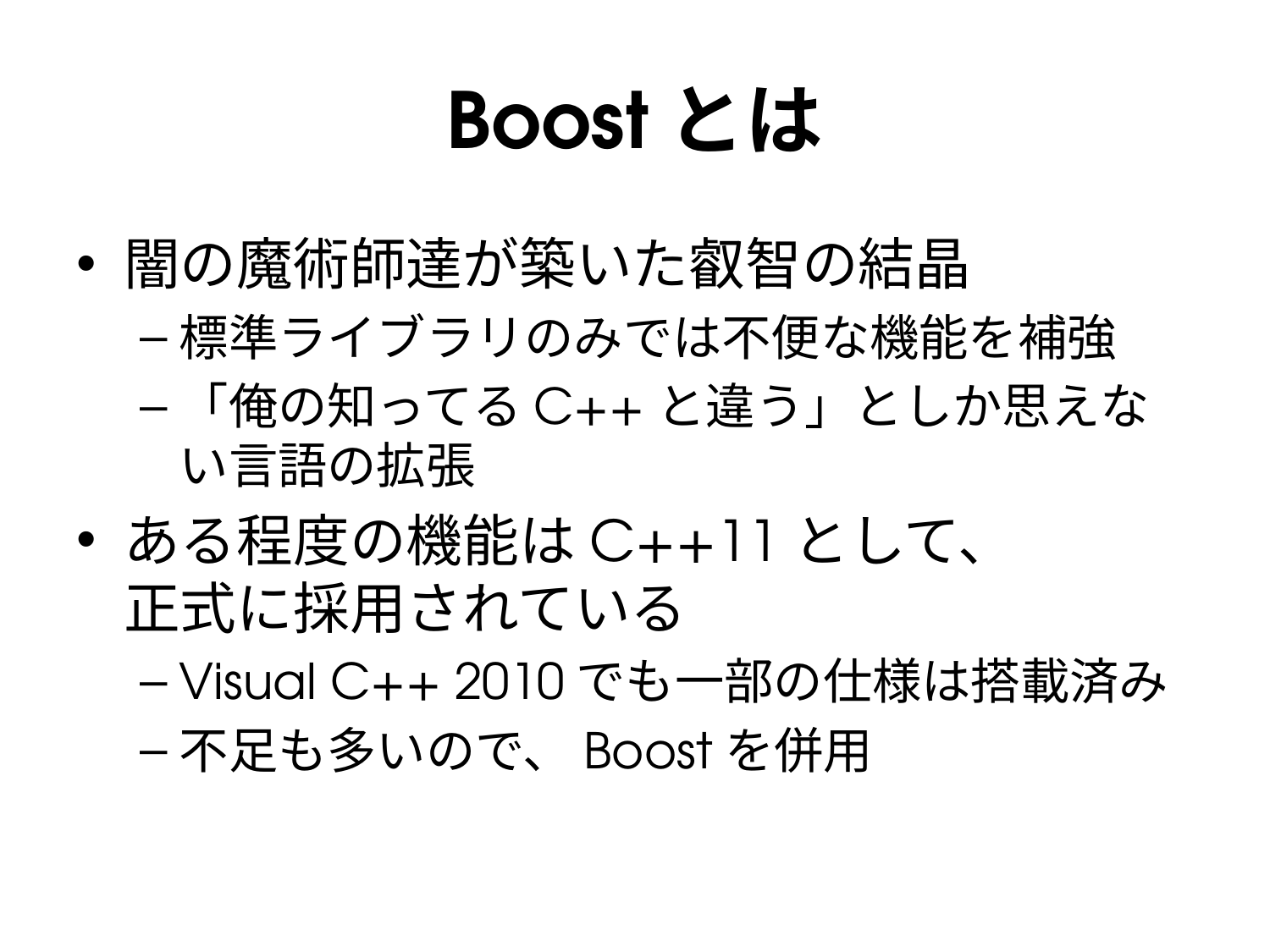

# Boostとは
闇の魔術師達が築いた叡智の結晶
標準ライブラリのみでは不便な機能を補強
「俺の知ってるC++と違う」としか思えない言語の拡張
ある程度の機能はC++11として、
正式に採用されている
Visual C++ 2010でも一部の仕様は搭載済み
不足も多いので、Boostを併用